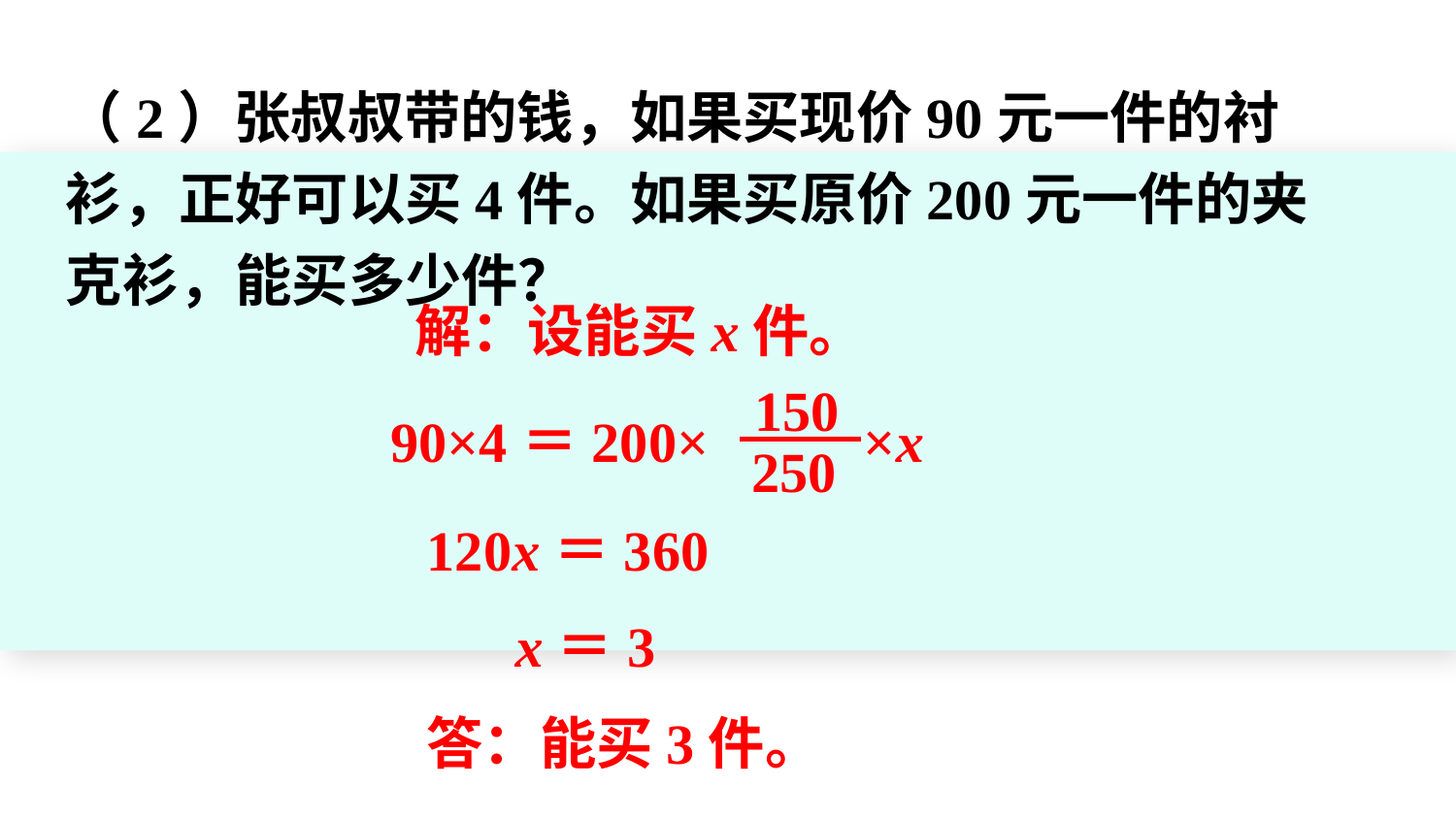

（2）张叔叔带的钱，如果买现价90元一件的衬衫，正好可以买4件。如果买原价200元一件的夹克衫，能买多少件？
解：设能买x件。
150
×x
250
90×4＝200×
120x＝360
x＝3
答：能买3件。